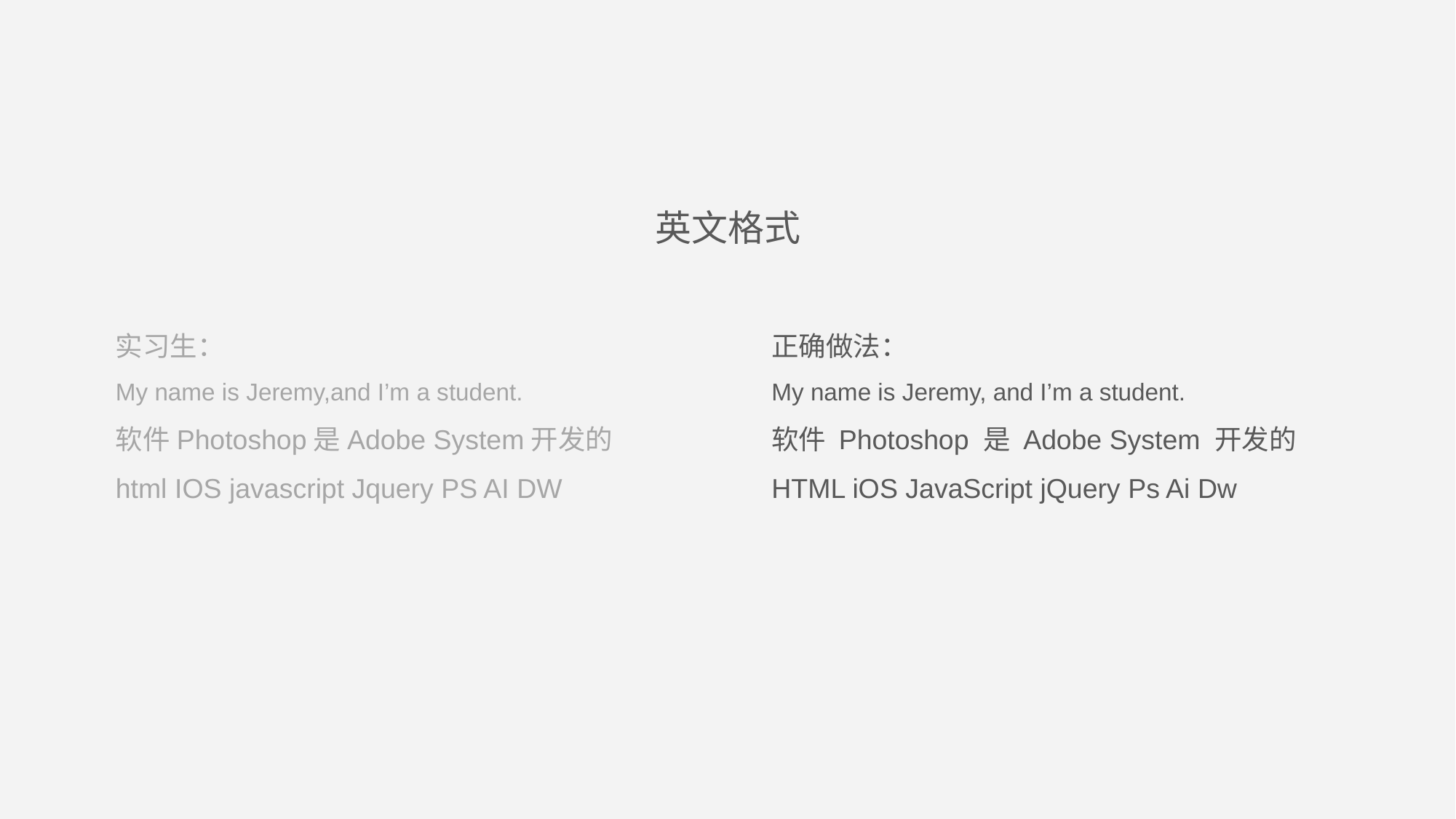

英文格式
正确做法：
My name is Jeremy, and I’m a student.
软件 Photoshop 是 Adobe System 开发的
HTML iOS JavaScript jQuery Ps Ai Dw
实习生：
My name is Jeremy,and I’m a student.
软件Photoshop是Adobe System开发的
html IOS javascript Jquery PS AI DW